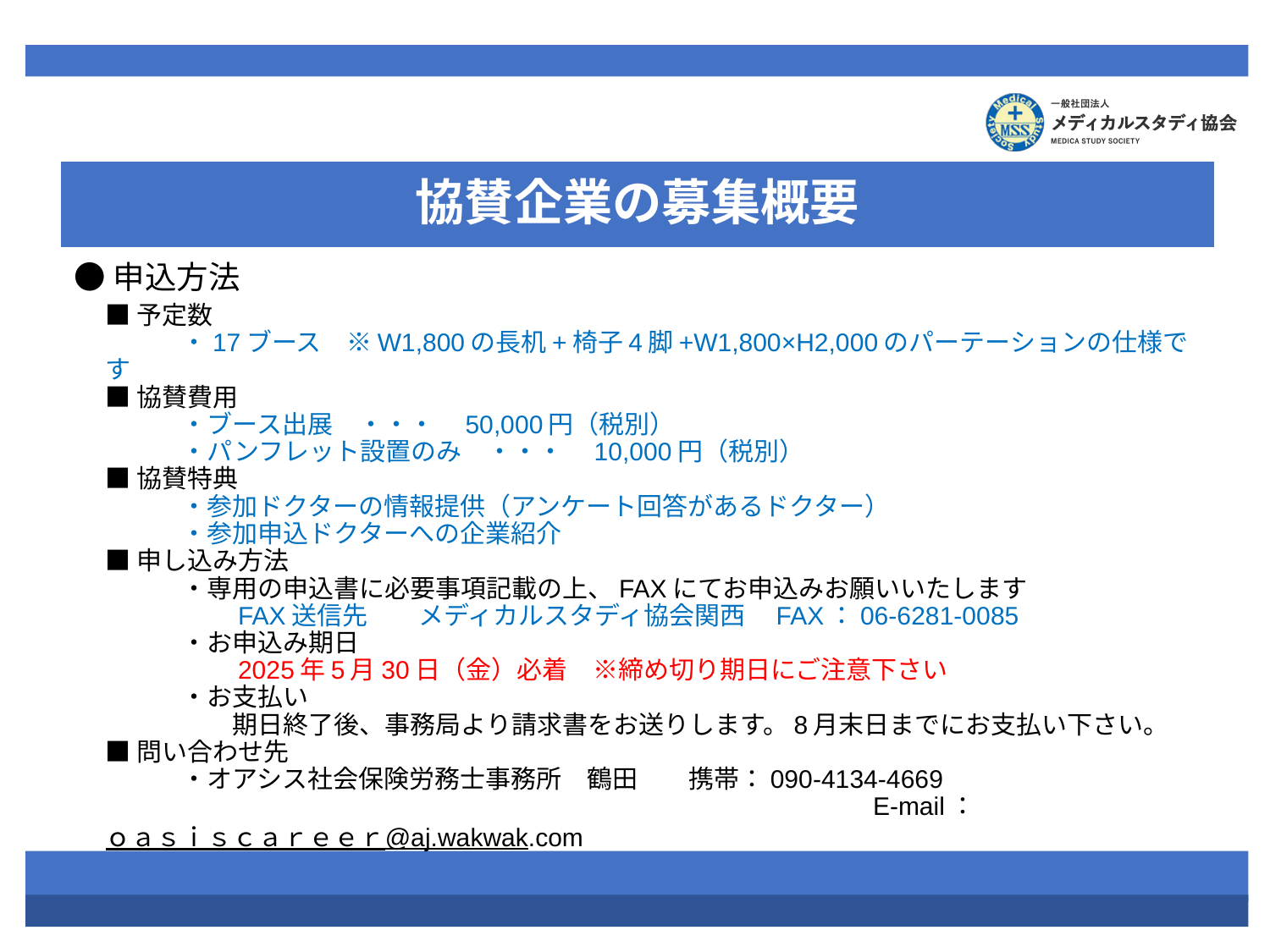

協賛企業の募集概要
●申込方法
■予定数
　　　・17ブース　※W1,800の長机+椅子4脚+W1,800×H2,000のパーテーションの仕様です
■協賛費用
　　　・ブース出展　・・・　50,000円（税別）
　　　・パンフレット設置のみ　・・・　10,000円（税別）
■協賛特典
　　　・参加ドクターの情報提供（アンケート回答があるドクター）
　　　・参加申込ドクターへの企業紹介
■申し込み方法
　　　・専用の申込書に必要事項記載の上、FAXにてお申込みお願いいたします
　　　　　FAX送信先　　メディカルスタディ協会関西　FAX：06-6281-0085
　　　・お申込み期日
　　　　　2025年5月30日（金）必着　※締め切り期日にご注意下さい
　　　・お支払い
　　　　　期日終了後、事務局より請求書をお送りします。8月末日までにお支払い下さい。
■問い合わせ先
　　　・オアシス社会保険労務士事務所　鶴田　　携帯：090-4134-4669
　　　　　　　　　　　　　　　　　　　　　　　　　　　　　　E-mail：ｏａｓｉｓｃａｒｅｅｒ@aj.wakwak.com